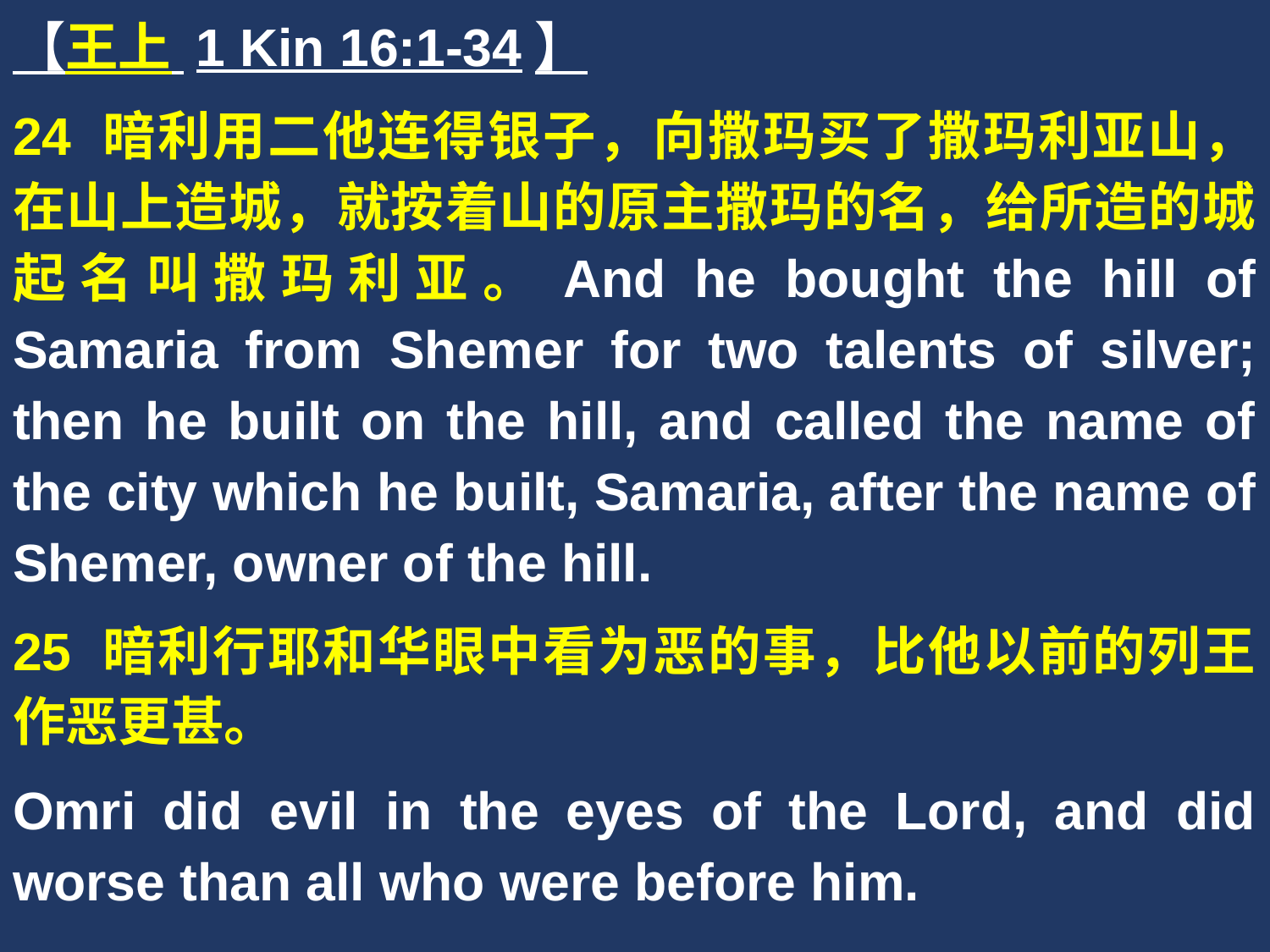

【王上 1 Kin 16:1-34】
24 暗利用二他连得银子，向撒玛买了撒玛利亚山，在山上造城，就按着山的原主撒玛的名，给所造的城起名叫撒玛利亚。And he bought the hill of Samaria from Shemer for two talents of silver; then he built on the hill, and called the name of the city which he built, Samaria, after the name of Shemer, owner of the hill.
25 暗利行耶和华眼中看为恶的事，比他以前的列王作恶更甚。
Omri did evil in the eyes of the Lord, and did worse than all who were before him.